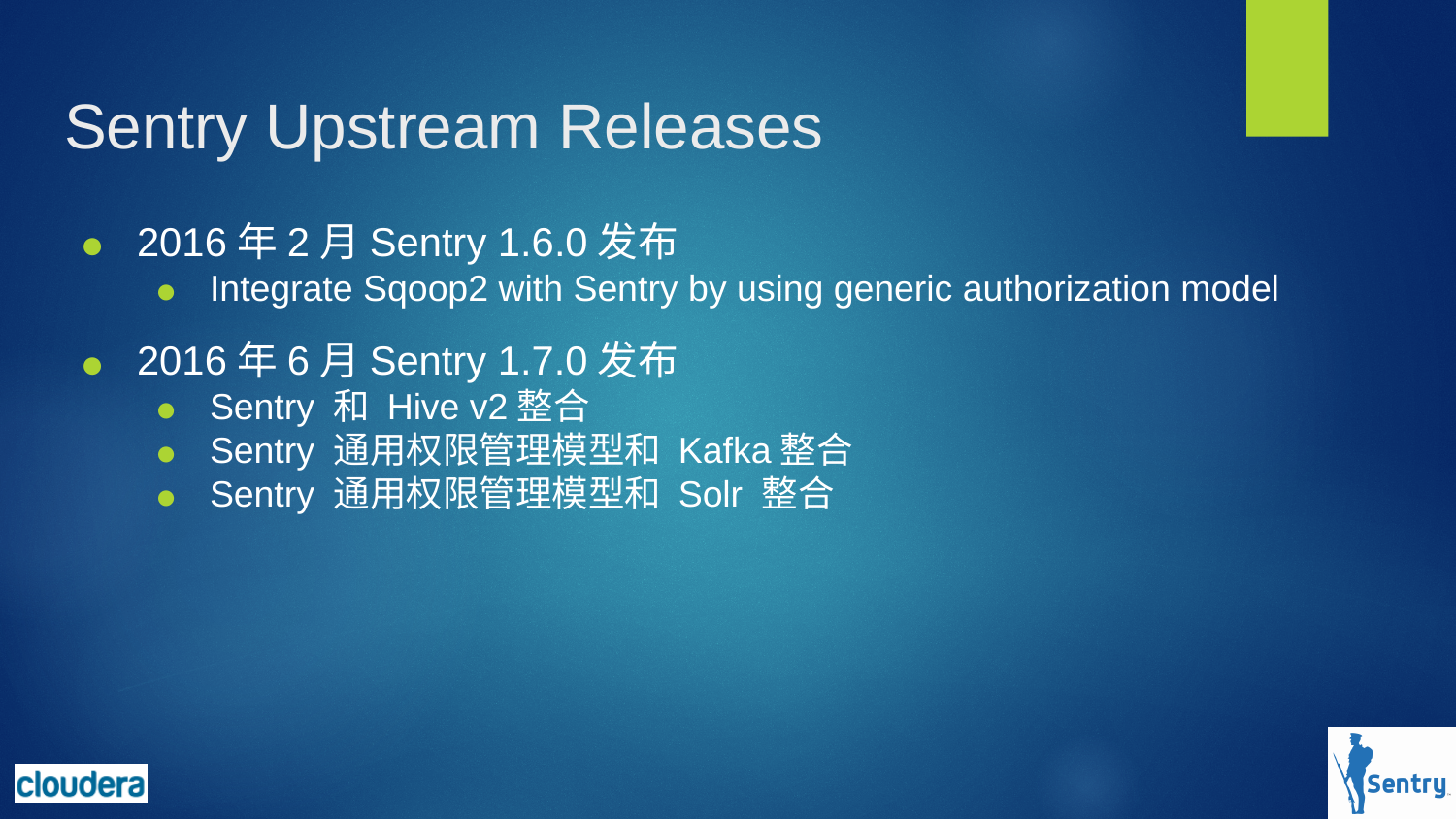

# Sentry Upstream Releases
2016年2月Sentry 1.6.0发布
Integrate Sqoop2 with Sentry by using generic authorization model

2016年6月Sentry 1.7.0发布
Sentry 和 Hive v2整合
Sentry 通用权限管理模型和 Kafka整合
Sentry 通用权限管理模型和 Solr 整合